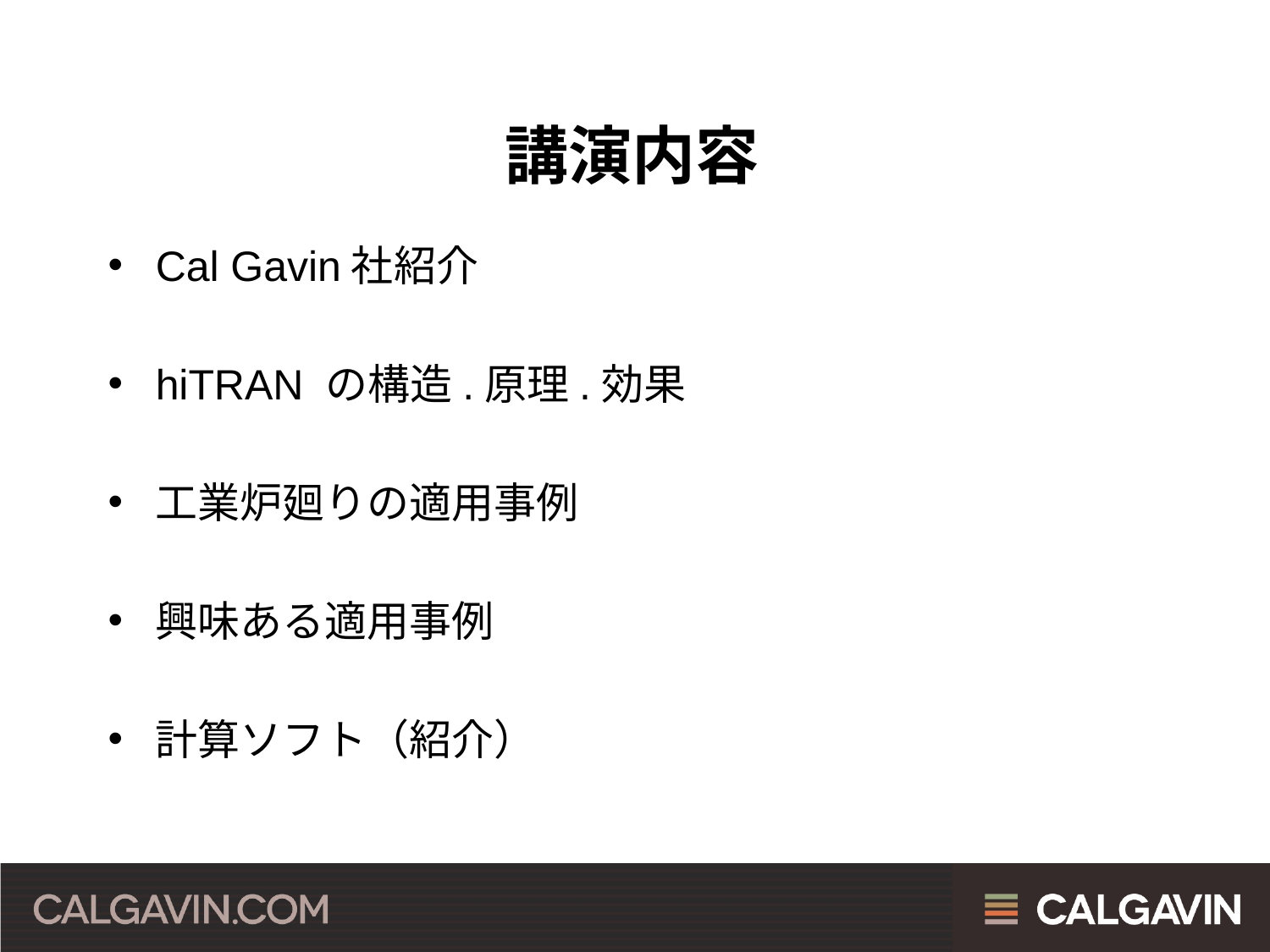

# 講演内容
Cal Gavin社紹介

hiTRAN の構造.原理.効果

工業炉廻りの適用事例

興味ある適用事例

計算ソフト（紹介）

最適化の計算手法